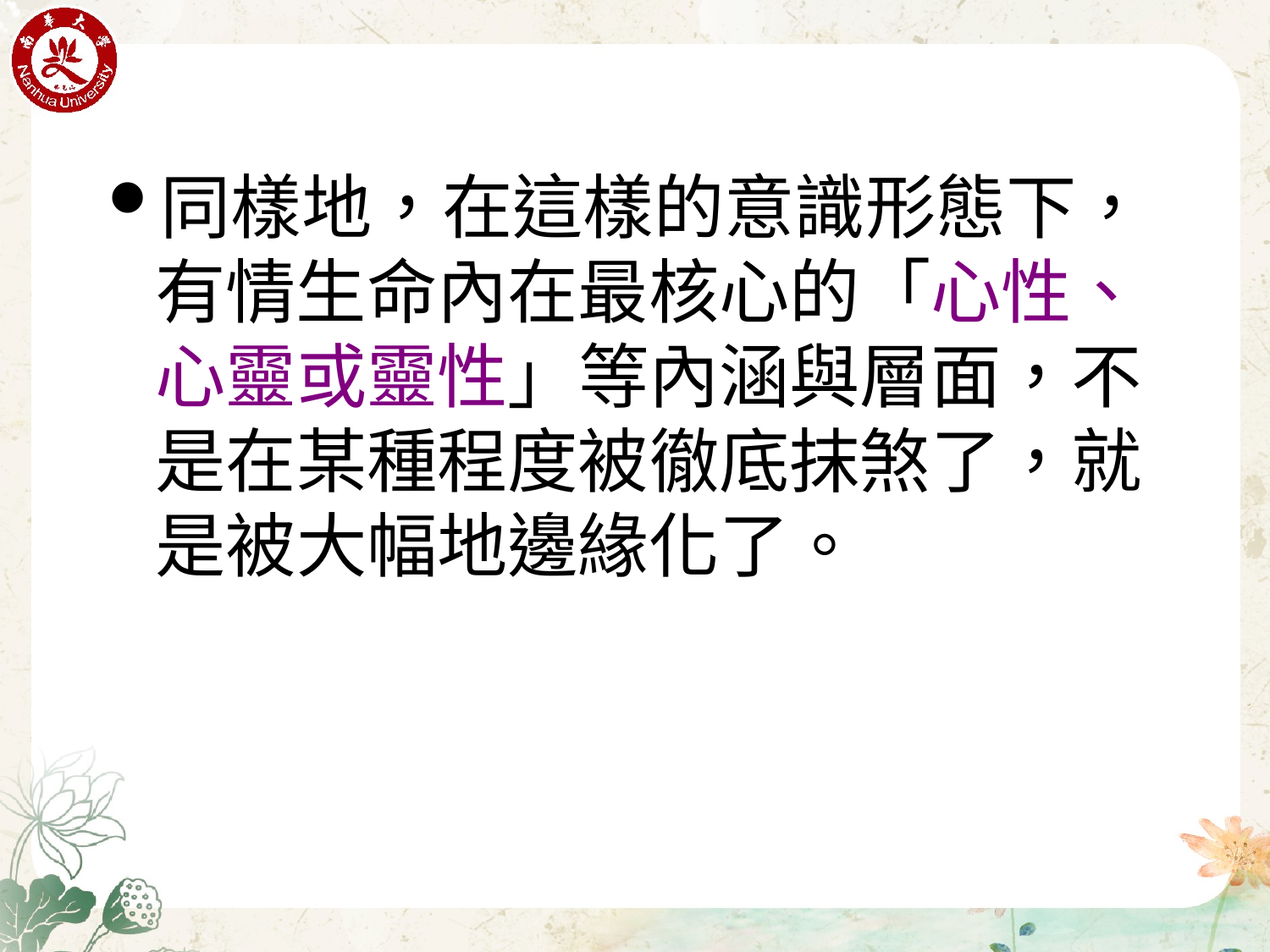

同樣地，在這樣的意識形態下，有情生命內在最核心的「心性、心靈或靈性」等內涵與層面，不是在某種程度被徹底抹煞了，就是被大幅地邊緣化了。